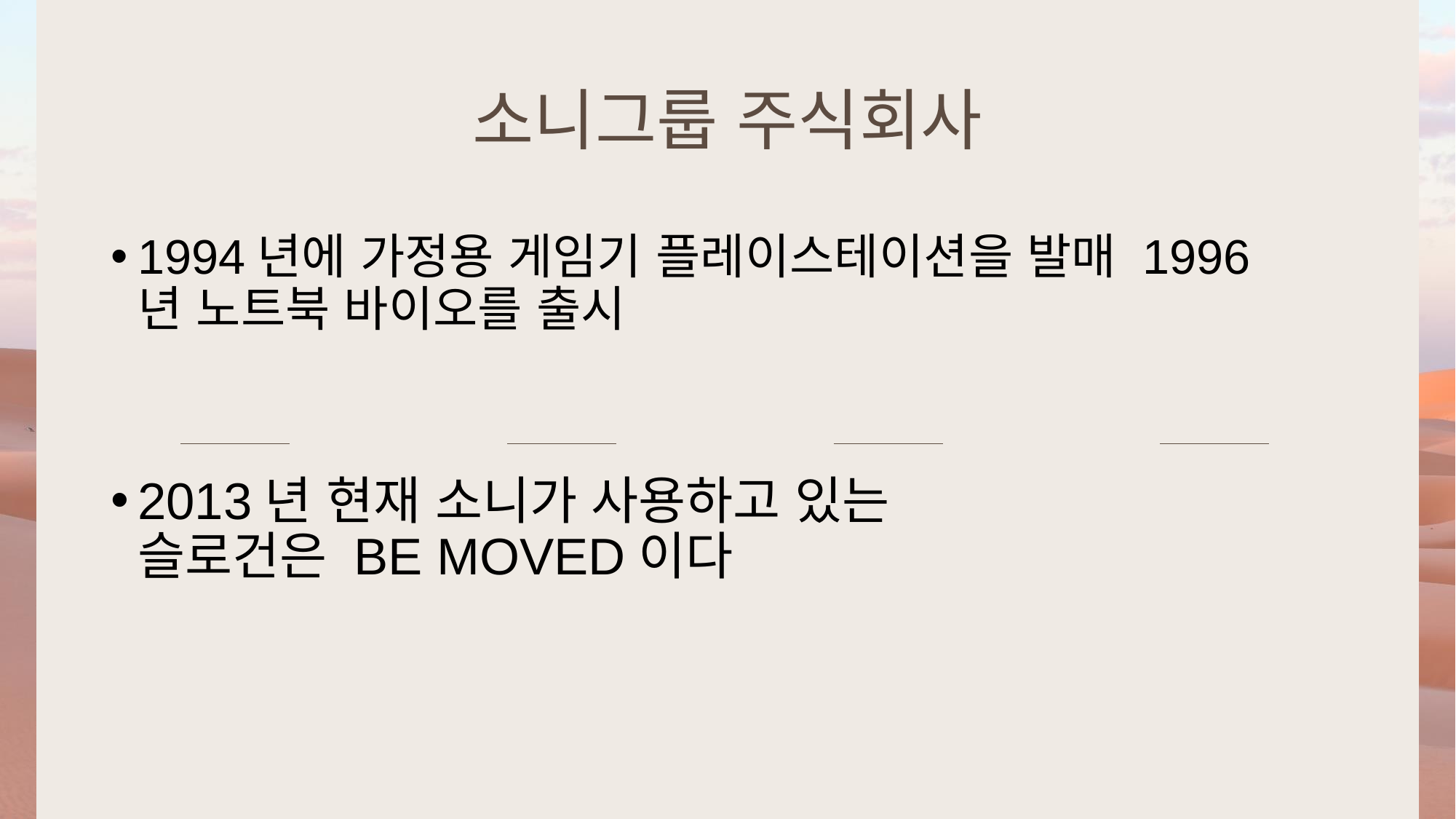

# 소니그룹 주식회사

1994년에 가정용 게임기 플레이스테이션을 발매 1996년 노트북 바이오를 출시
2013년 현재 소니가 사용하고 있는
슬로건은 BE MOVED이다